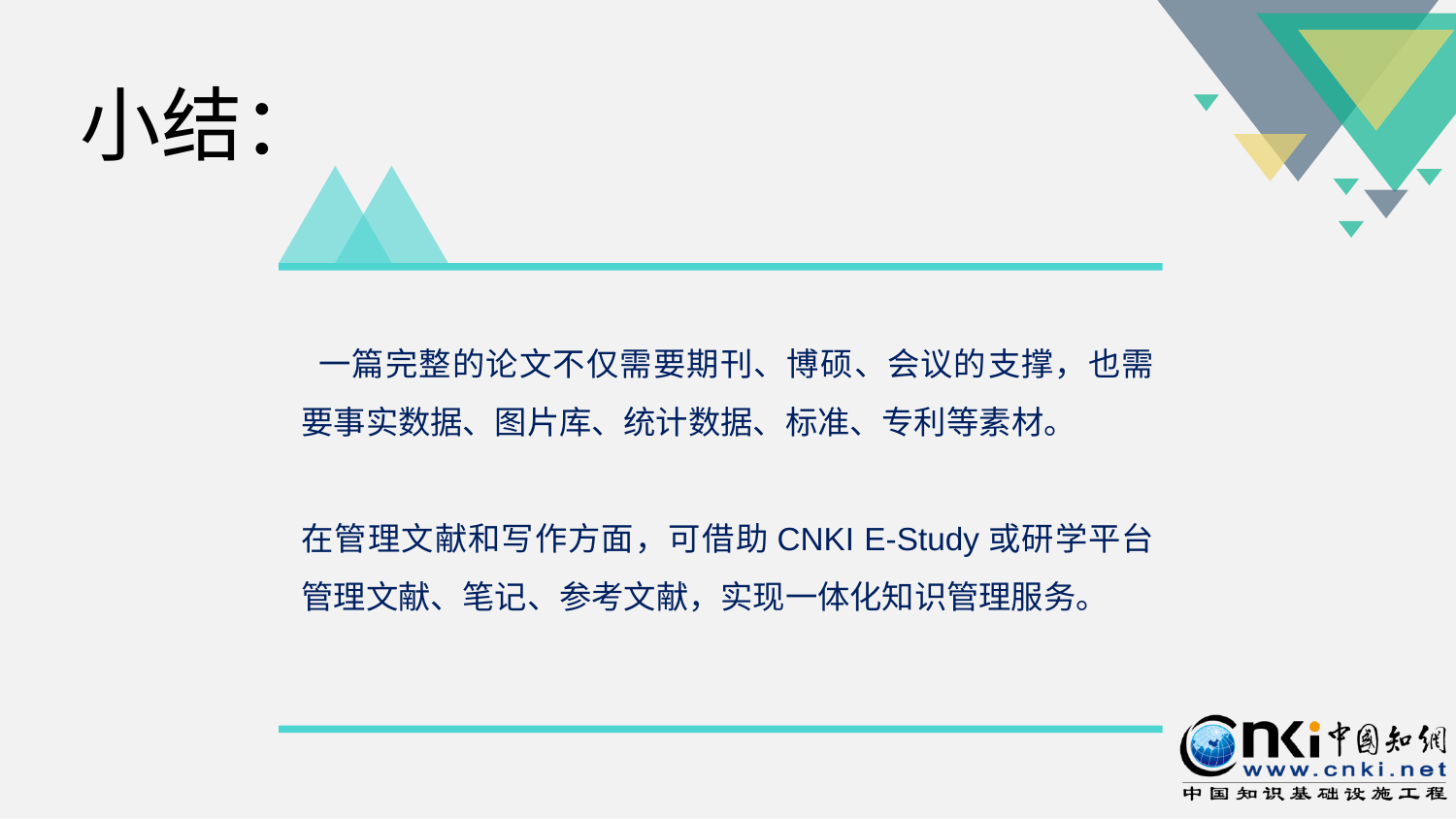

小结：

 一篇完整的论文不仅需要期刊、博硕、会议的支撑，也需要事实数据、图片库、统计数据、标准、专利等素材。

在管理文献和写作方面，可借助CNKI E-Study或研学平台管理文献、笔记、参考文献，实现一体化知识管理服务。